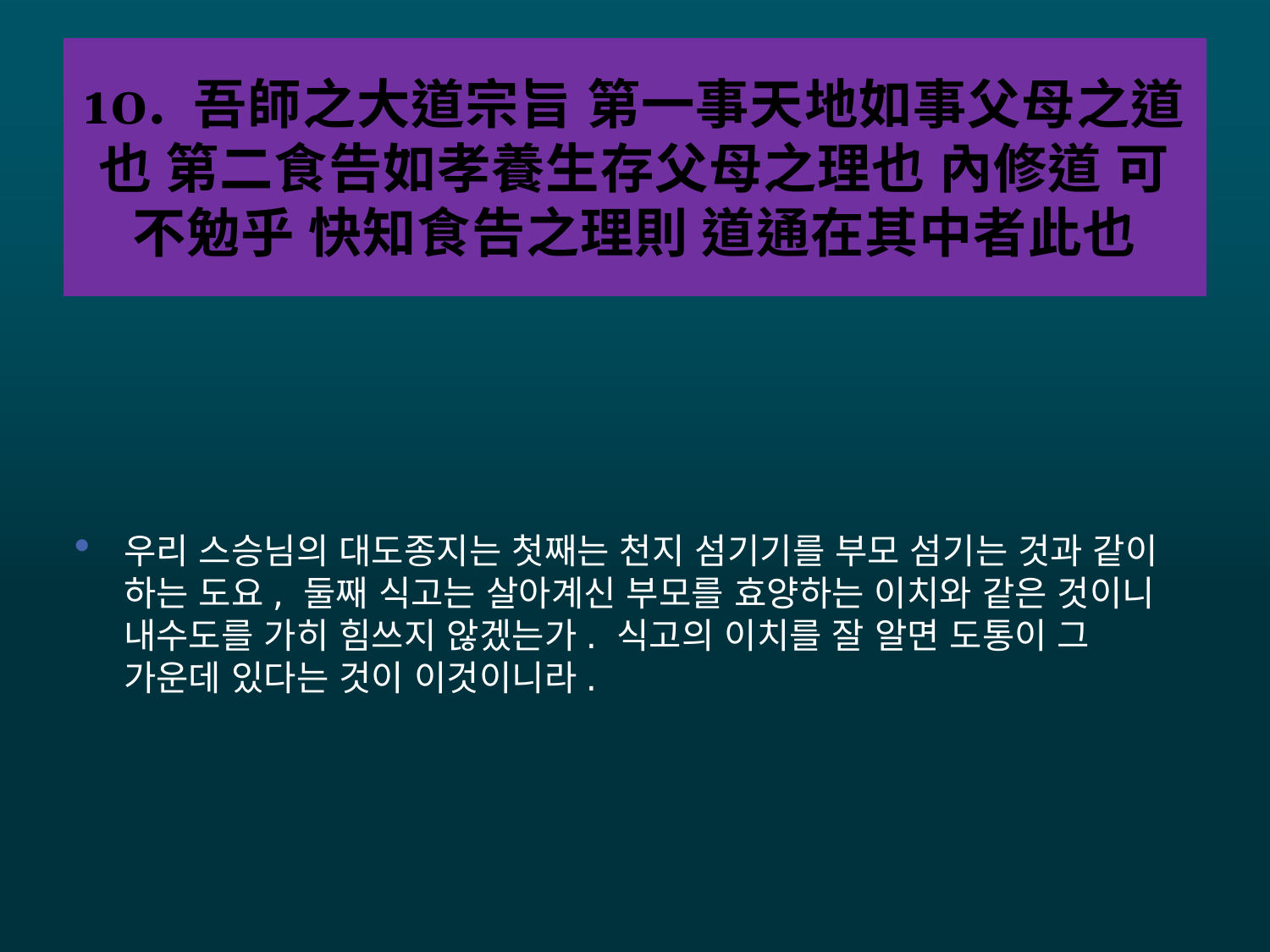

# 10. 吾師之大道宗旨 第一事天地如事父母之道也 第二食告如孝養生存父母之理也 內修道 可不勉乎 快知食告之理則 道通在其中者此也
우리 스승님의 대도종지는 첫째는 천지 섬기기를 부모 섬기는 것과 같이 하는 도요, 둘째 식고는 살아계신 부모를 효양하는 이치와 같은 것이니 내수도를 가히 힘쓰지 않겠는가. 식고의 이치를 잘 알면 도통이 그 가운데 있다는 것이 이것이니라.